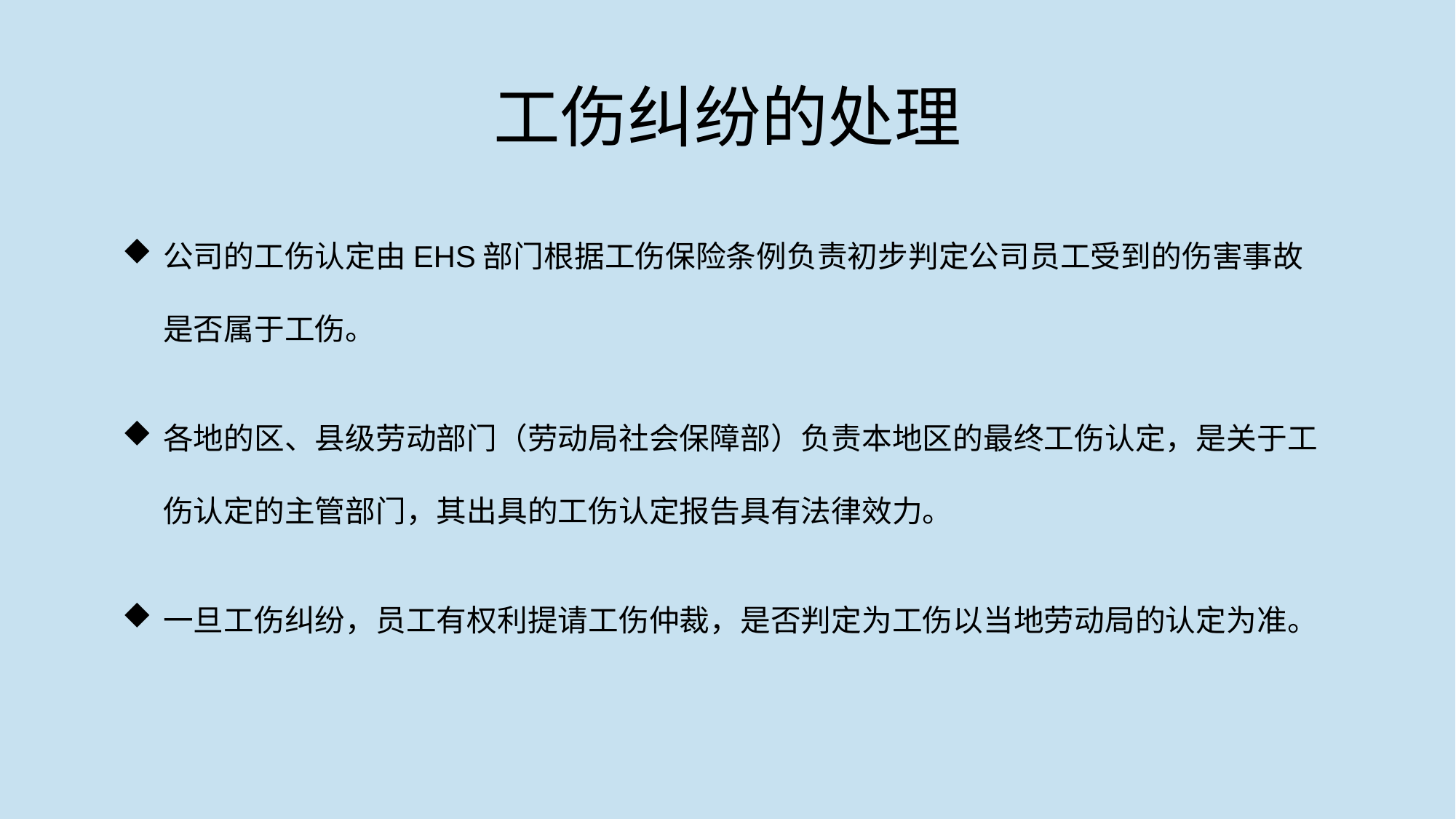

工伤纠纷的处理

公司的工伤认定由EHS部门根据工伤保险条例负责初步判定公司员工受到的伤害事故是否属于工伤。

各地的区、县级劳动部门（劳动局社会保障部）负责本地区的最终工伤认定，是关于工伤认定的主管部门，其出具的工伤认定报告具有法律效力。

一旦工伤纠纷，员工有权利提请工伤仲裁，是否判定为工伤以当地劳动局的认定为准。